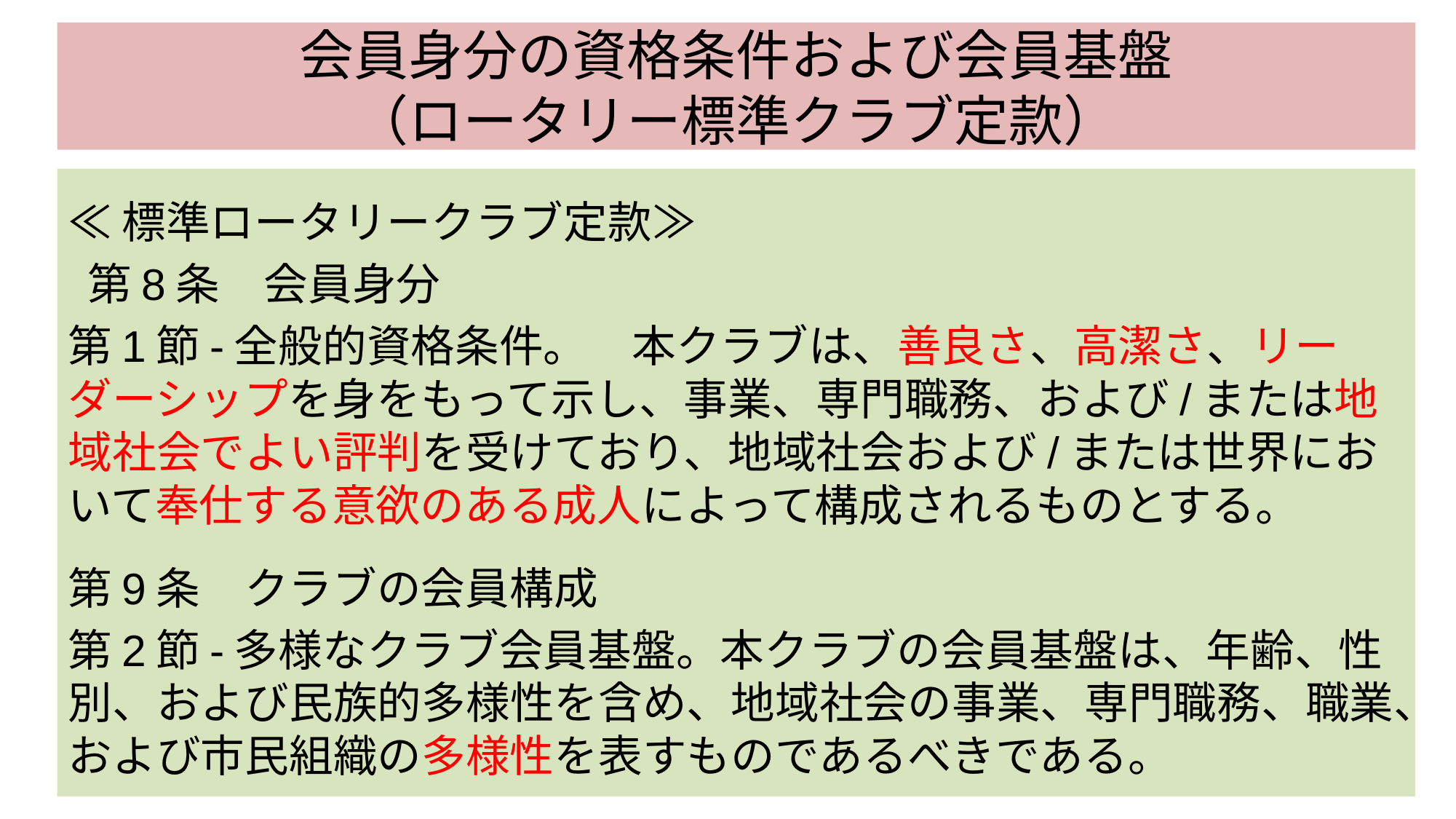

# 会員身分の資格条件および会員基盤 （ロータリー標準クラブ定款）
≪標準ロータリークラブ定款≫
 第8条　会員身分
第1節-全般的資格条件。　本クラブは、善良さ、高潔さ、リーダーシップを身をもって示し、事業、専門職務、および/または地域社会でよい評判を受けており、地域社会および/または世界において奉仕する意欲のある成人によって構成されるものとする。

第9条　クラブの会員構成
第2節-多様なクラブ会員基盤。本クラブの会員基盤は、年齢、性別、および民族的多様性を含め、地域社会の事業、専門職務、職業、および市民組織の多様性を表すものであるべきである。